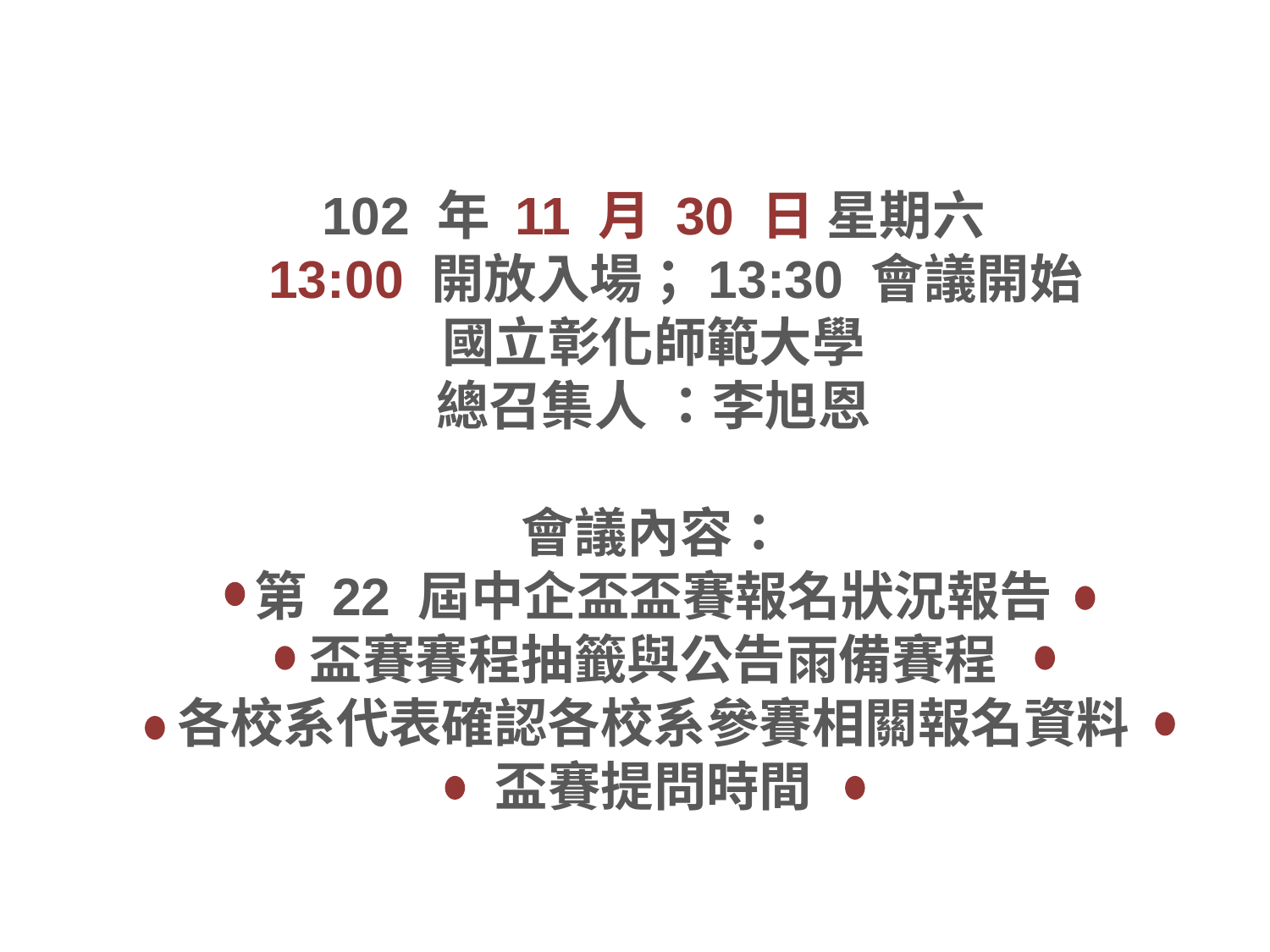

102 年 11 月 30 日 星期六
   13:00 開放入場；13:30 會議開始
國立彰化師範大學
總召集人 ：李旭恩

會議內容：
第 22 屆中企盃盃賽報名狀況報告
盃賽賽程抽籤與公告雨備賽程
各校系代表確認各校系參賽相關報名資料
盃賽提問時間